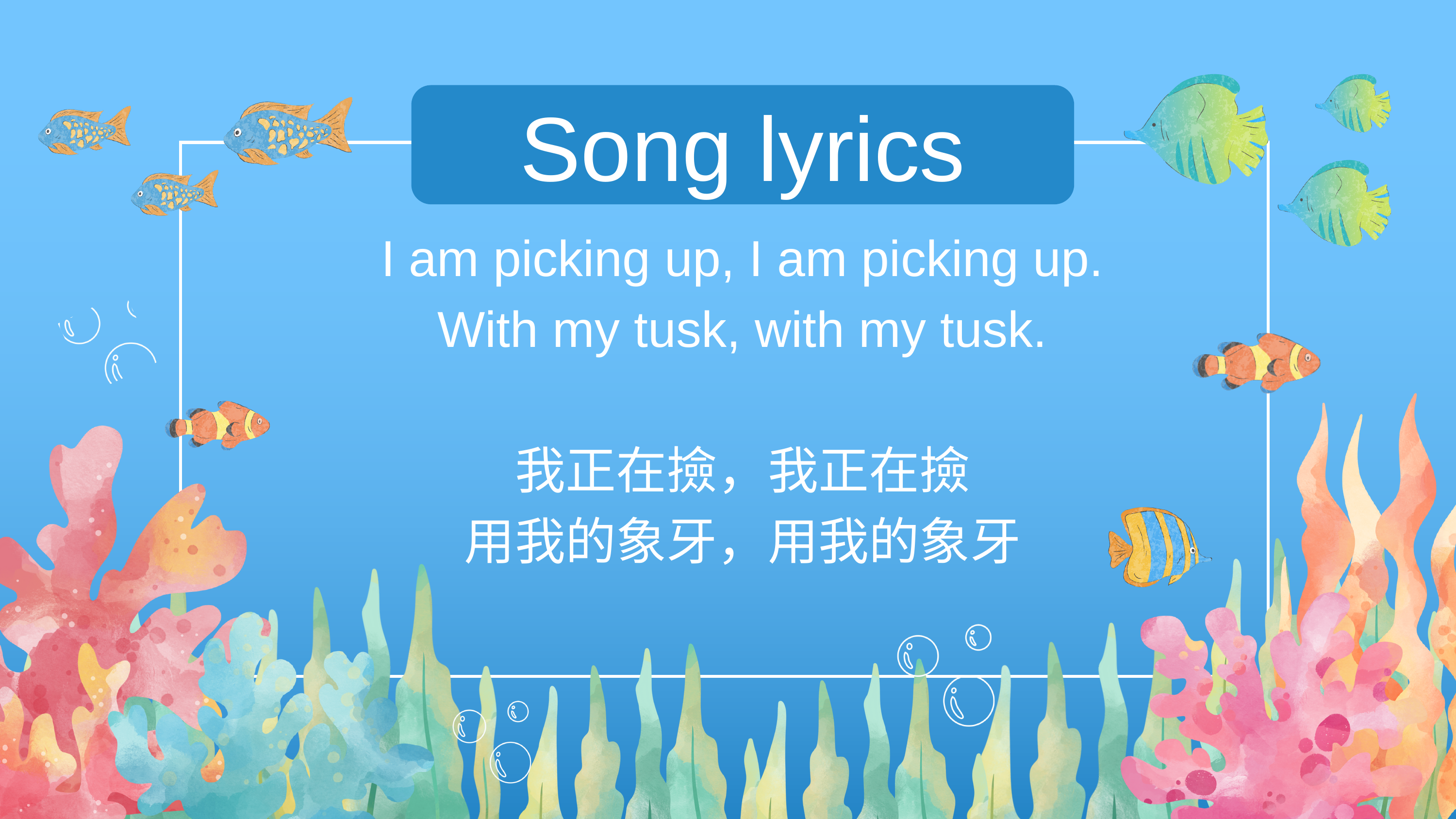

Song lyrics

I am picking up, I am picking up.
With my tusk, with my tusk.

我正在撿，我正在撿
用我的象牙，用我的象牙